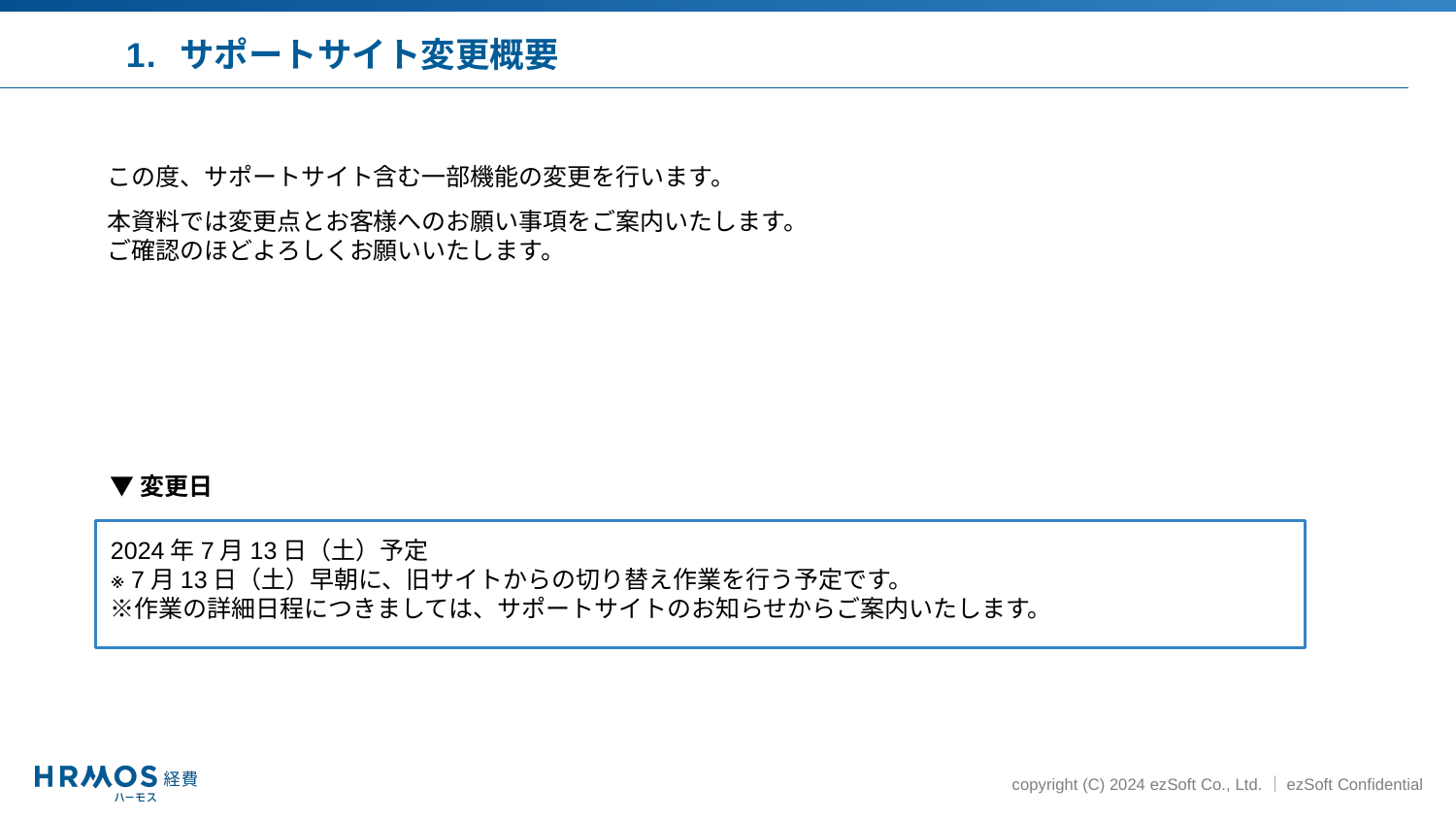

サポートサイト変更概要
この度、サポートサイト含む一部機能の変更を行います。
本資料では変更点とお客様へのお願い事項をご案内いたします。
ご確認のほどよろしくお願いいたします。
▼変更日
2024年7月13日（土）予定
※7月13日（土）早朝に、旧サイトからの切り替え作業を行う予定です。
※作業の詳細日程につきましては、サポートサイトのお知らせからご案内いたします。